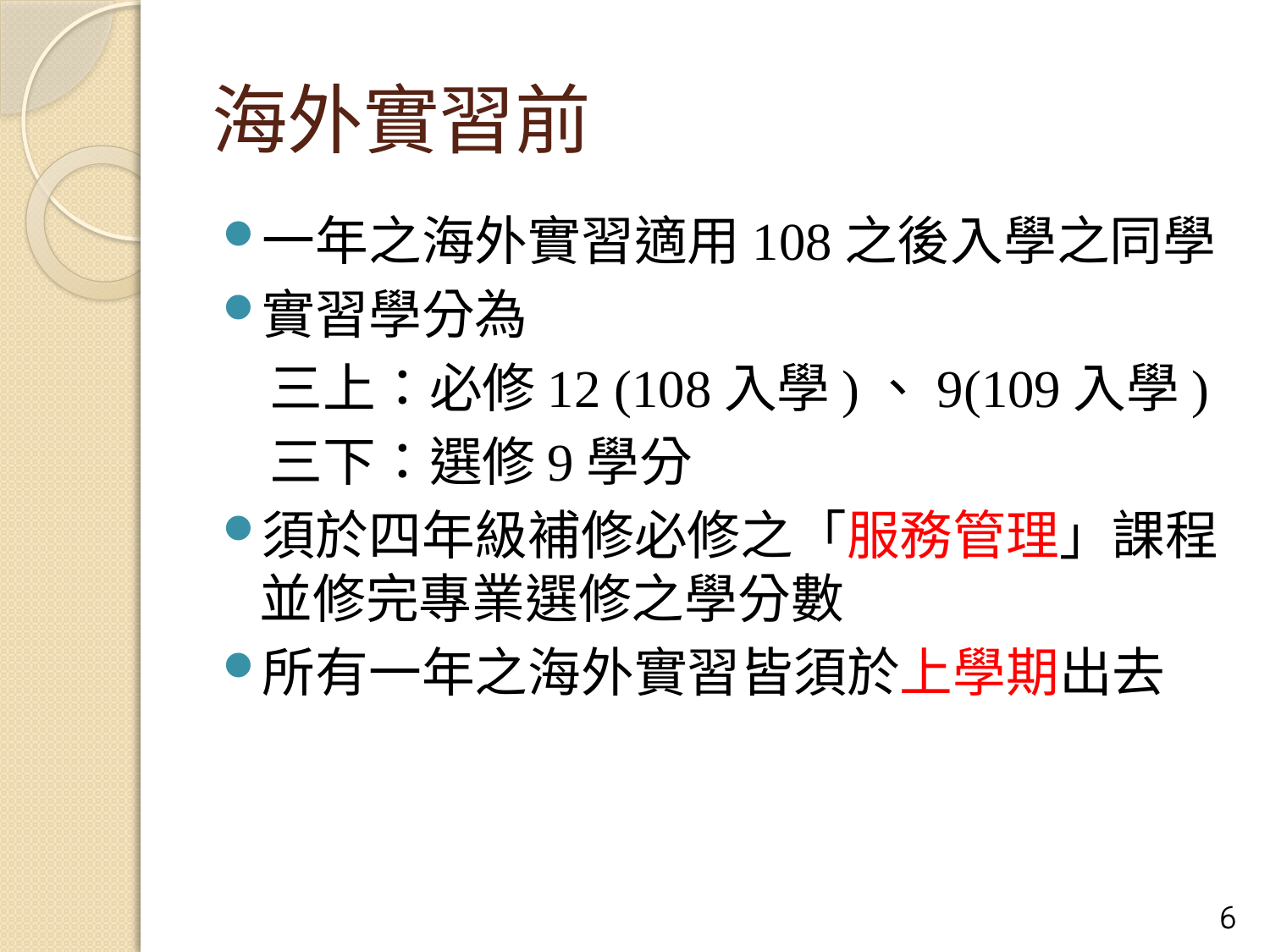

# 海外實習前
一年之海外實習適用108之後入學之同學
實習學分為
   三上：必修12 (108入學)、9(109入學)
   三下：選修9學分
須於四年級補修必修之「服務管理」課程並修完專業選修之學分數
所有一年之海外實習皆須於上學期出去
6